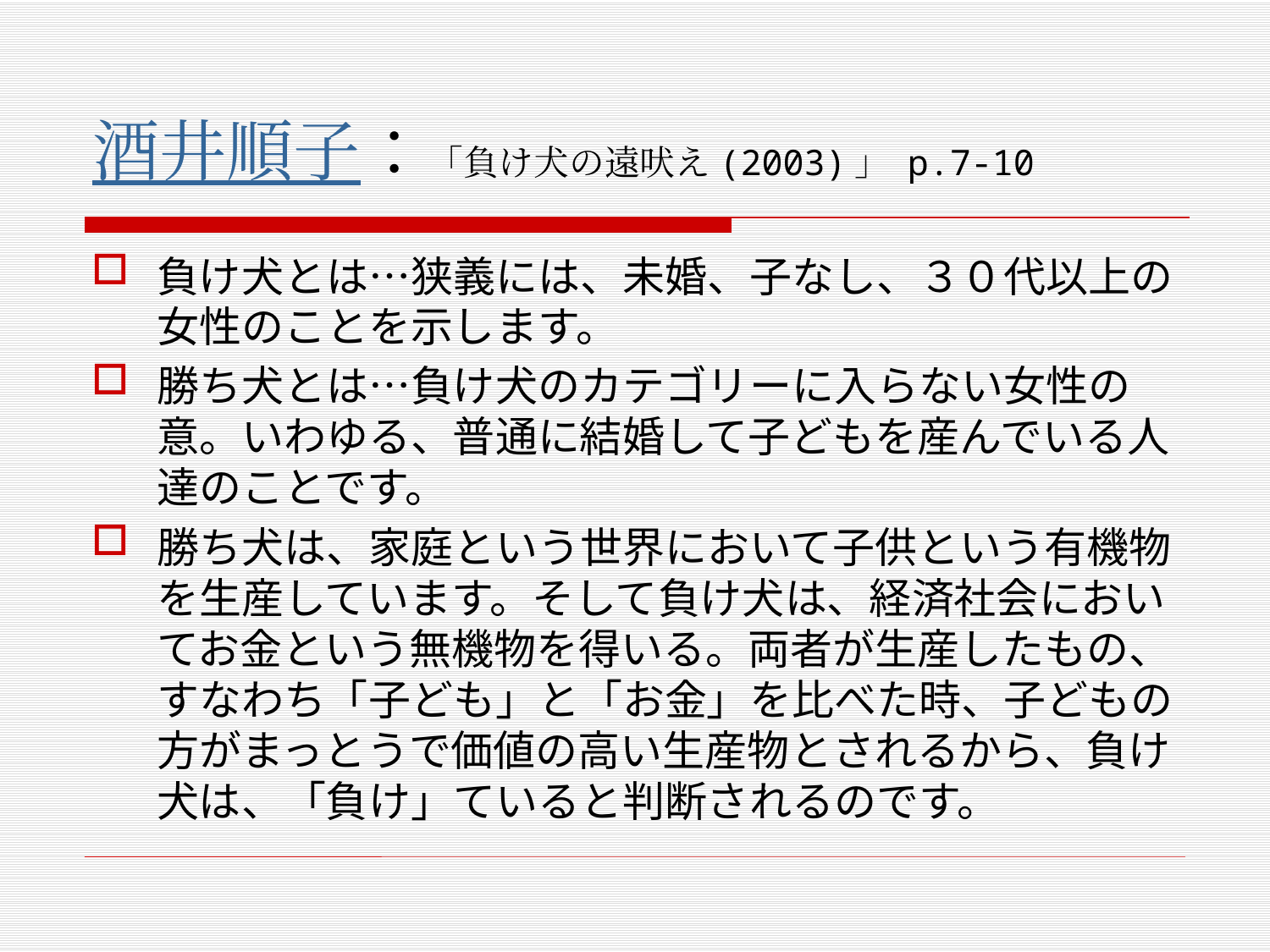

# 酒井順子：「負け犬の遠吠え(2003)」 p.7-10
負け犬とは…狭義には、未婚、子なし、３０代以上の女性のことを示します。
勝ち犬とは…負け犬のカテゴリーに入らない女性の意。いわゆる、普通に結婚して子どもを産んでいる人達のことです。
勝ち犬は、家庭という世界において子供という有機物を生産しています。そして負け犬は、経済社会においてお金という無機物を得いる。両者が生産したもの、すなわち「子ども」と「お金」を比べた時、子どもの方がまっとうで価値の高い生産物とされるから、負け犬は、「負け」ていると判断されるのです。